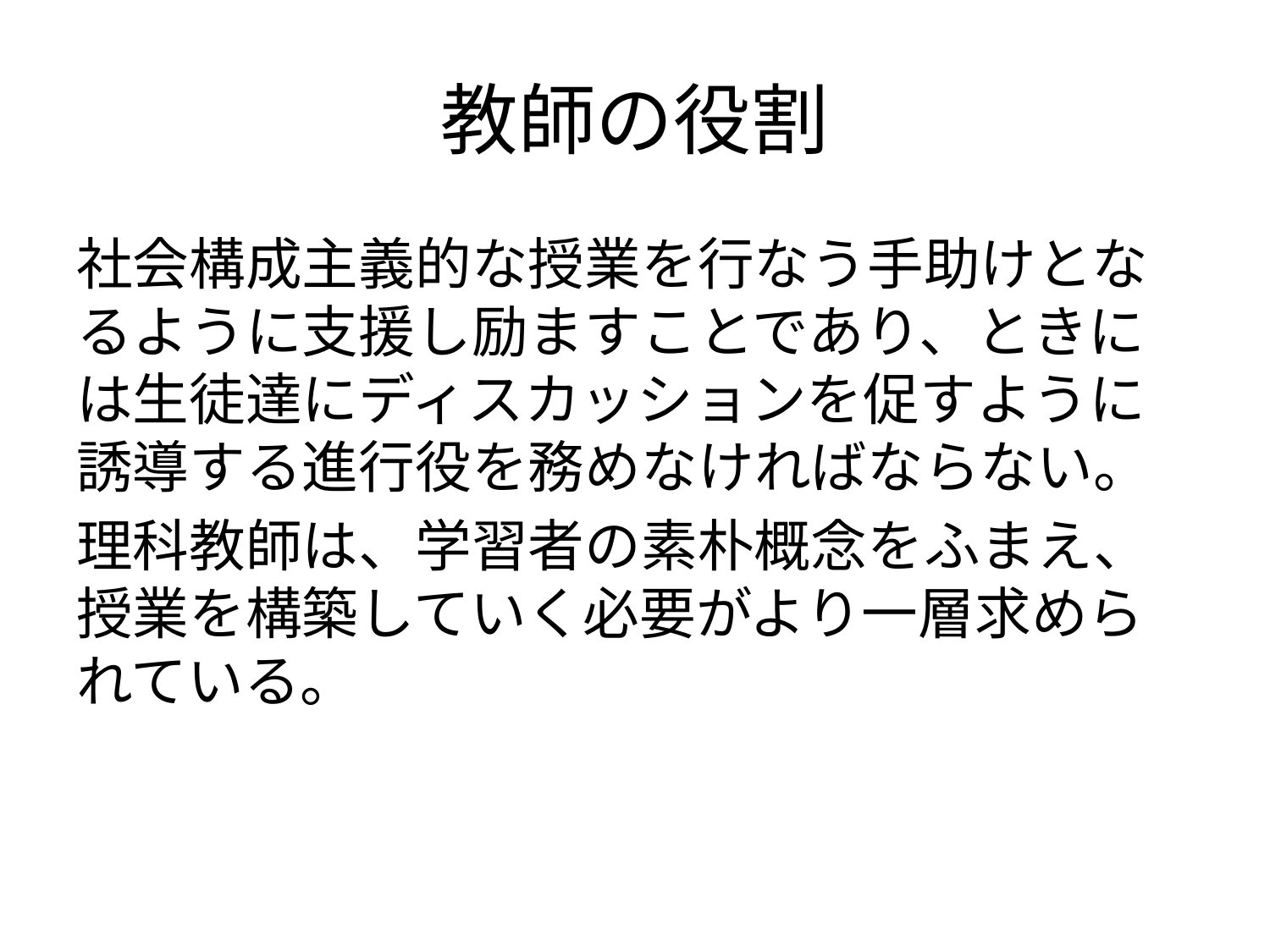

# 教師の役割
社会構成主義的な授業を行なう手助けとなるように支援し励ますことであり、ときには生徒達にディスカッションを促すように誘導する進行役を務めなければならない。
理科教師は、学習者の素朴概念をふまえ、授業を構築していく必要がより一層求められている。